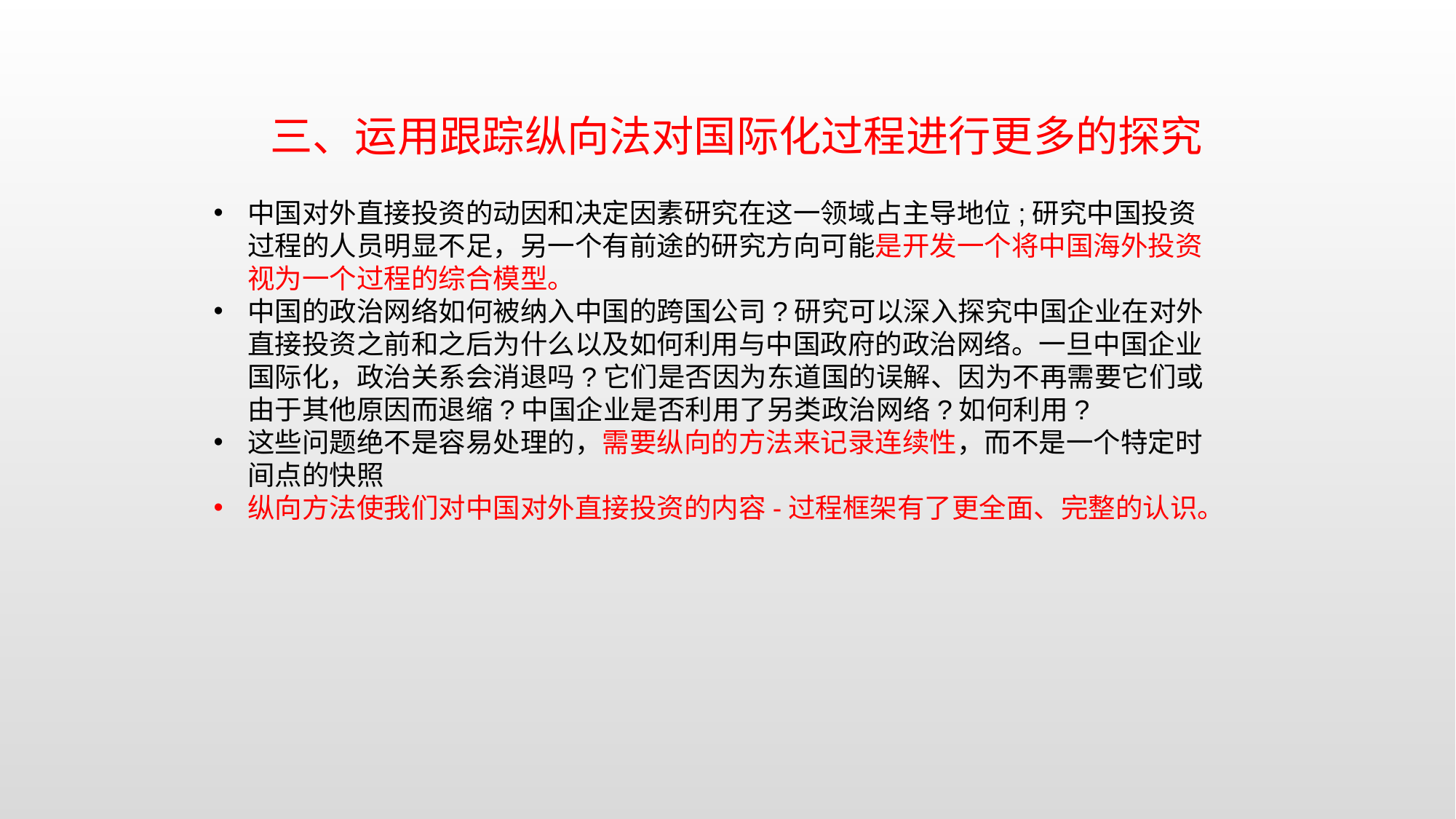

三、运用跟踪纵向法对国际化过程进行更多的探究
中国对外直接投资的动因和决定因素研究在这一领域占主导地位;研究中国投资过程的人员明显不足，另一个有前途的研究方向可能是开发一个将中国海外投资视为一个过程的综合模型。
中国的政治网络如何被纳入中国的跨国公司?研究可以深入探究中国企业在对外直接投资之前和之后为什么以及如何利用与中国政府的政治网络。一旦中国企业国际化，政治关系会消退吗?它们是否因为东道国的误解、因为不再需要它们或由于其他原因而退缩?中国企业是否利用了另类政治网络?如何利用?
这些问题绝不是容易处理的，需要纵向的方法来记录连续性，而不是一个特定时间点的快照
纵向方法使我们对中国对外直接投资的内容-过程框架有了更全面、完整的认识。